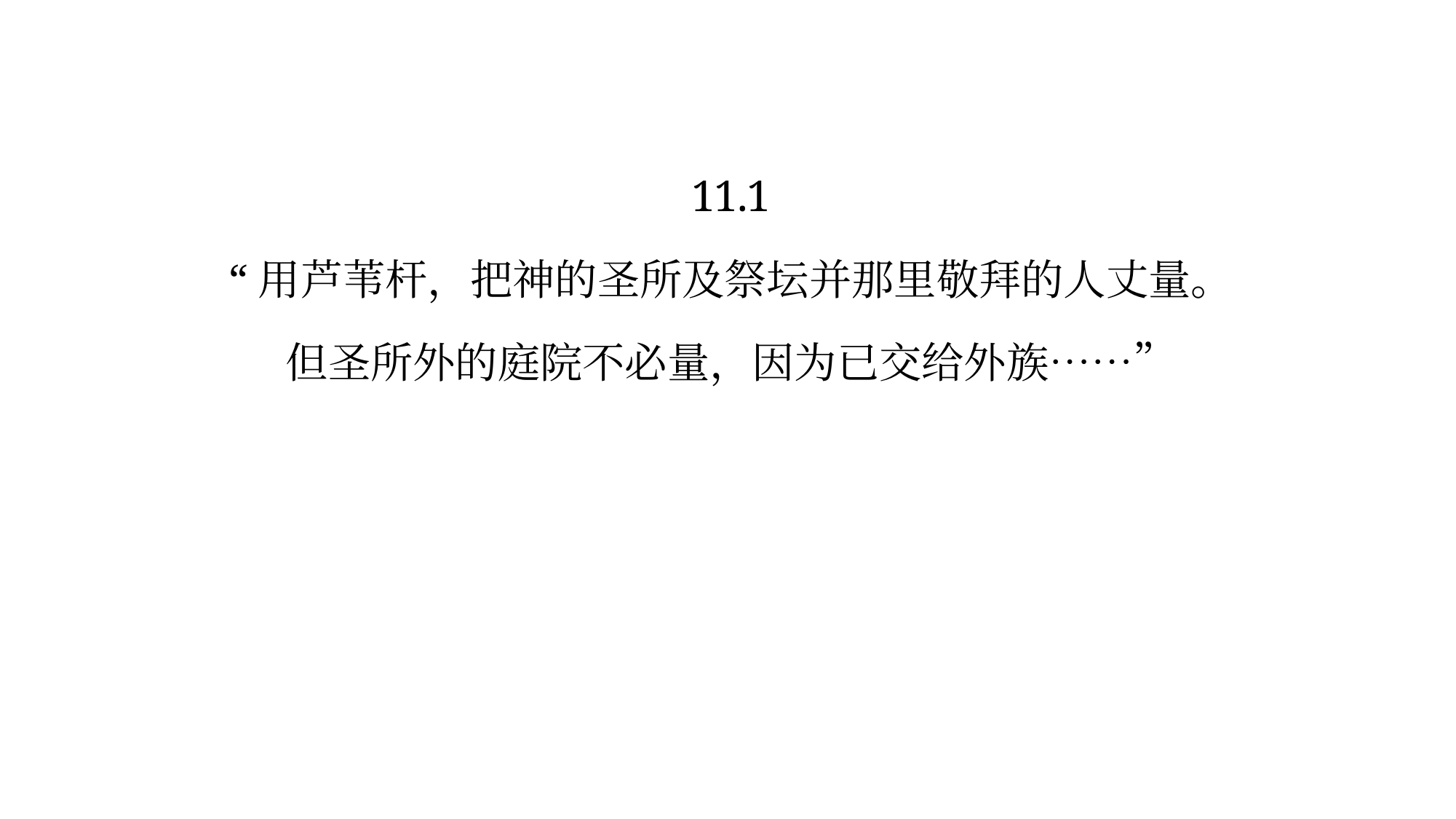

# 11.1 “用芦苇杆，把神的圣所及祭坛并那里敬拜的人丈量。 但圣所外的庭院不必量，因为已交给外族……”